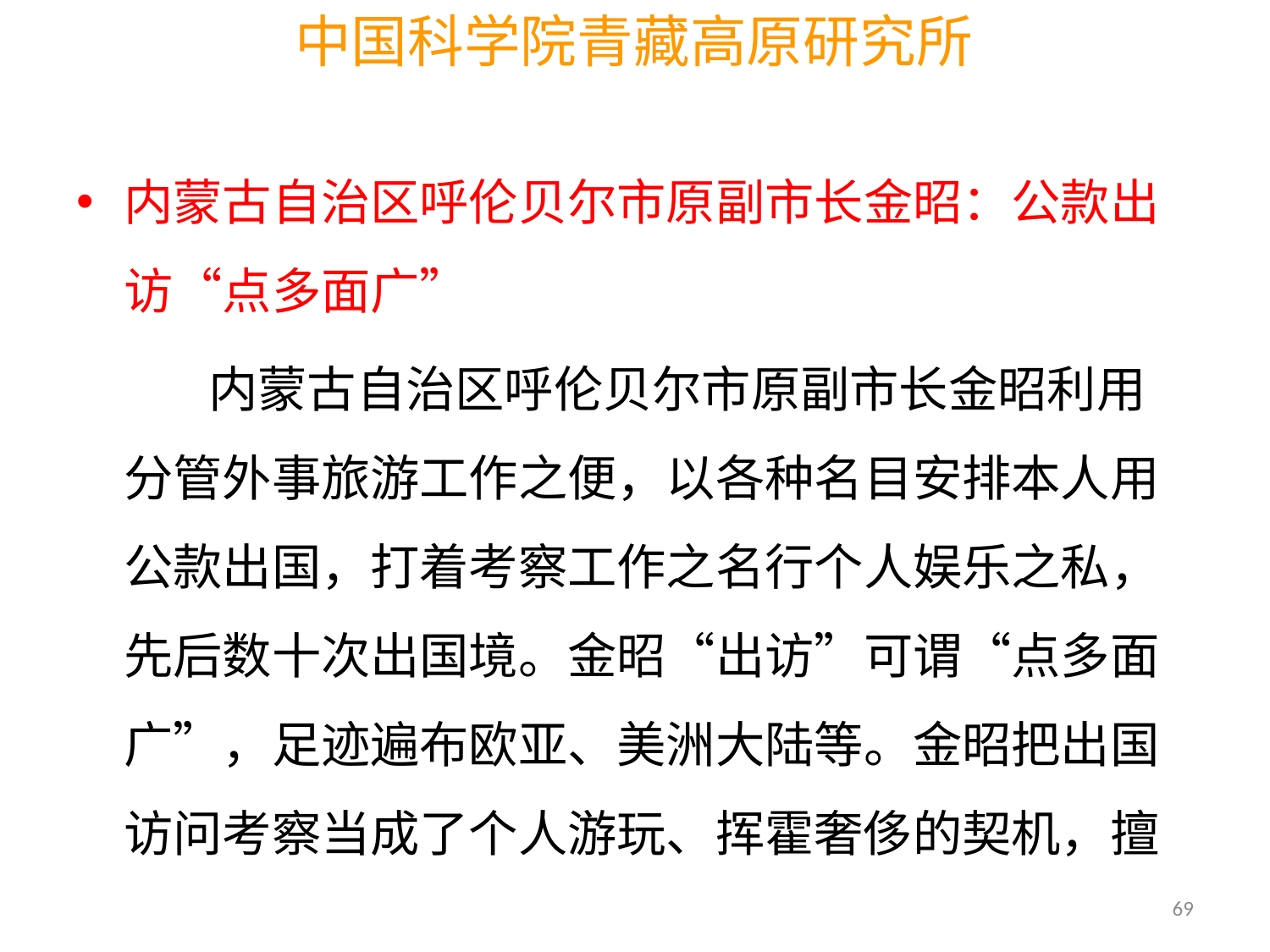

内蒙古自治区呼伦贝尔市原副市长金昭：公款出访“点多面广”
  　　内蒙古自治区呼伦贝尔市原副市长金昭利用分管外事旅游工作之便，以各种名目安排本人用公款出国，打着考察工作之名行个人娱乐之私，先后数十次出国境。金昭“出访”可谓“点多面广”，足迹遍布欧亚、美洲大陆等。金昭把出国访问考察当成了个人游玩、挥霍奢侈的契机，擅
69